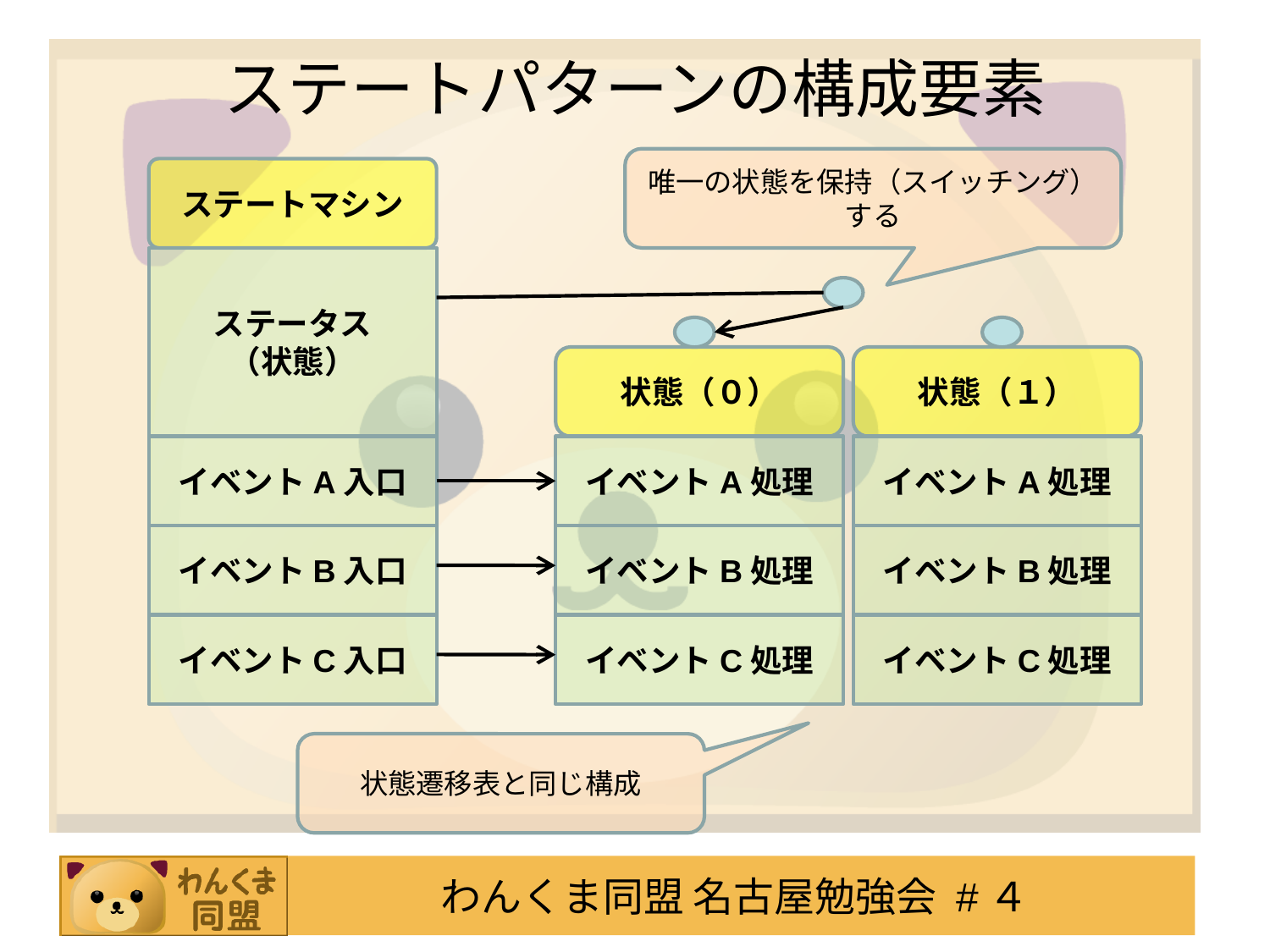

# ステートパターンの構成要素
唯一の状態を保持（スイッチング）する
ステートマシン
ステータス
（状態）

状態（０）
状態（１）
イベントA入口
イベントA処理
イベントA処理
イベントB入口
イベントB処理
イベントB処理
イベントC入口
イベントC処理
イベントC処理
状態遷移表と同じ構成